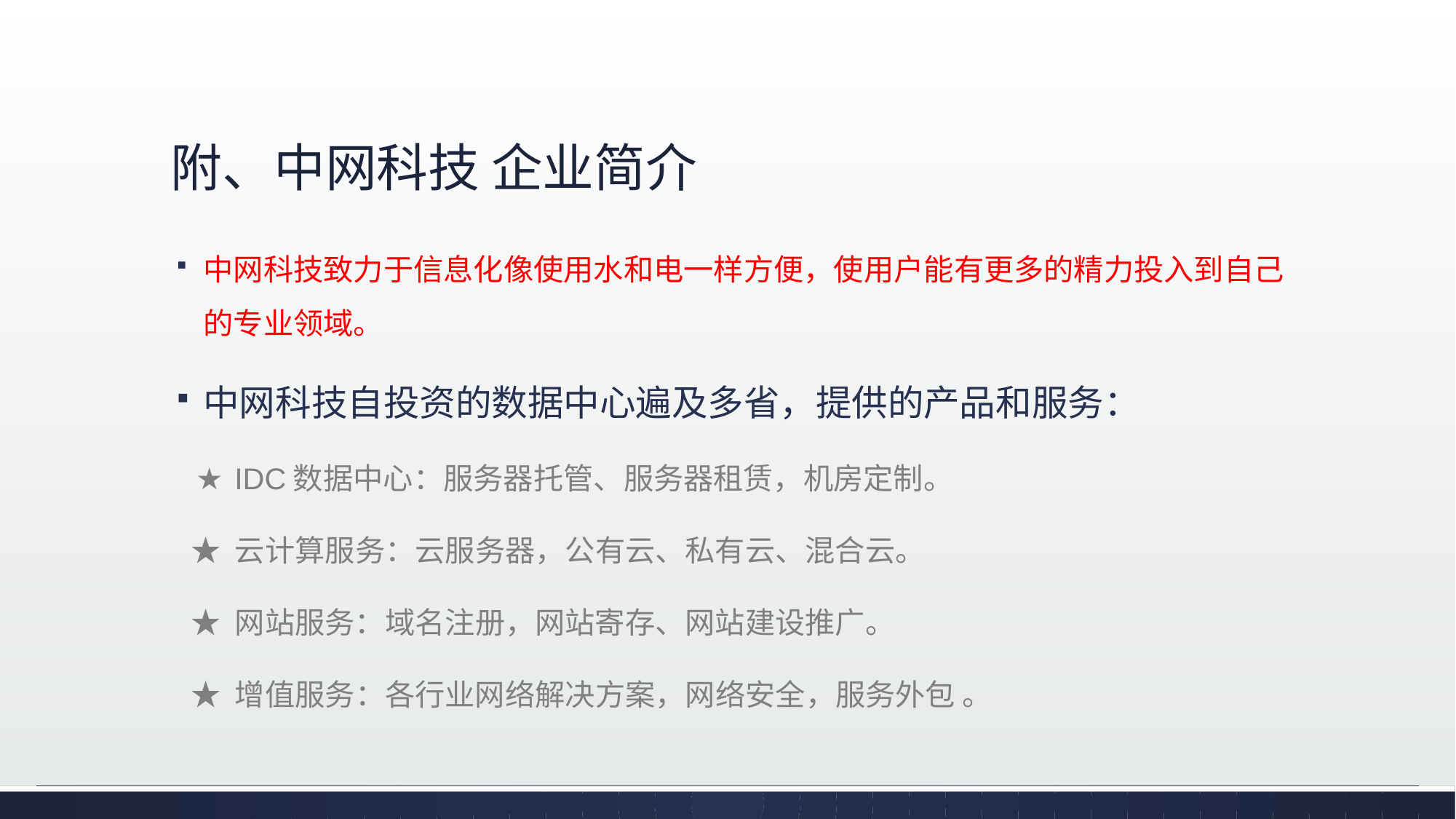

# 附、中网科技 企业简介
中网科技致力于信息化像使用水和电一样方便，使用户能有更多的精力投入到自己的专业领域。
中网科技自投资的数据中心遍及多省，提供的产品和服务：
   ★ IDC数据中心：服务器托管、服务器租赁，机房定制。
   ★ 云计算服务：云服务器，公有云、私有云、混合云。
   ★ 网站服务：域名注册，网站寄存、网站建设推广。
   ★ 增值服务：各行业网络解决方案，网络安全，服务外包 。